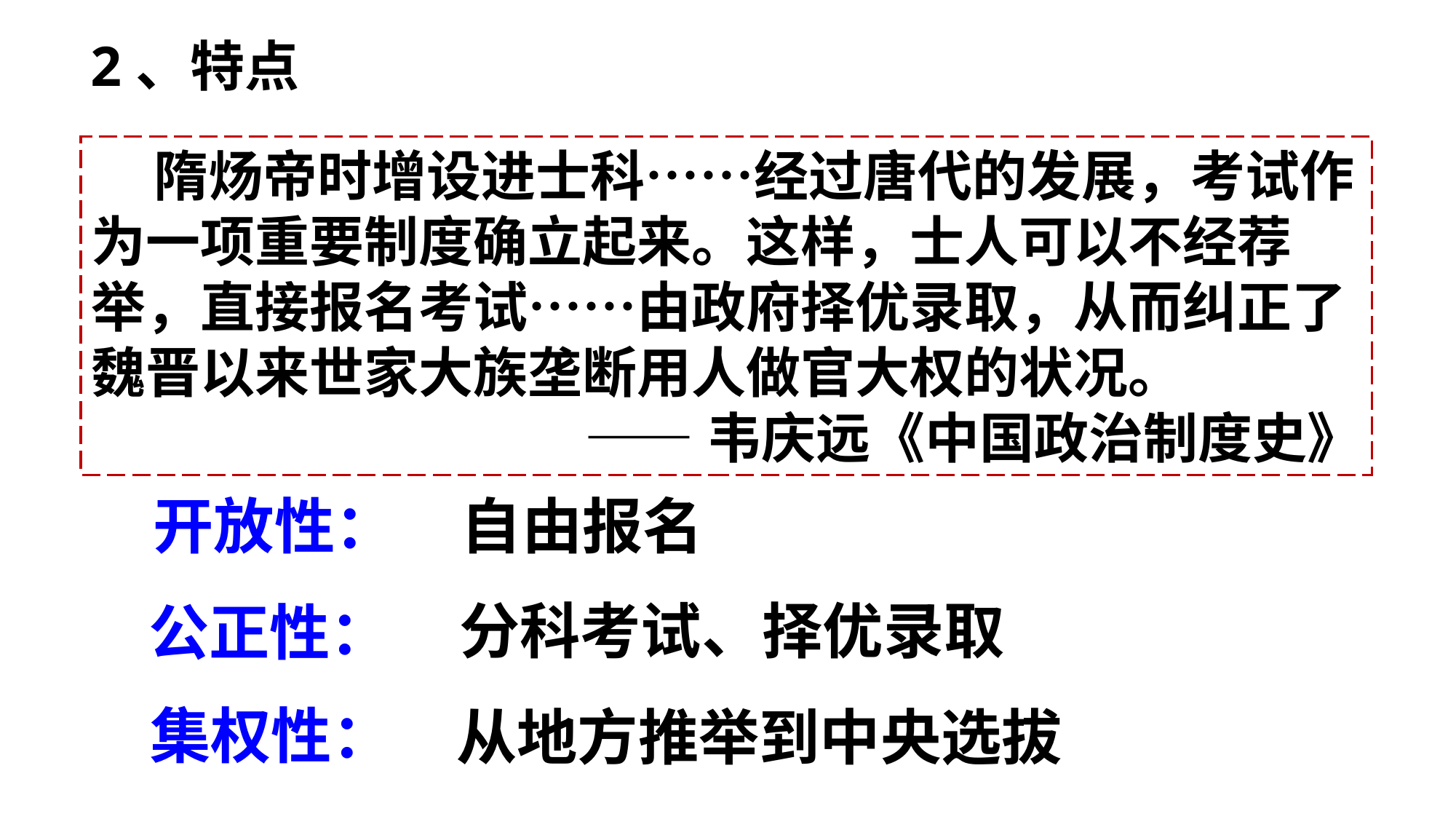

2、特点
    隋炀帝时增设进士科……经过唐代的发展，考试作为一项重要制度确立起来。这样，士人可以不经荐举，直接报名考试……由政府择优录取，从而纠正了魏晋以来世家大族垄断用人做官大权的状况。
——韦庆远《中国政治制度史》
开放性：
自由报名
分科考试、择优录取
公正性：
集权性：
从地方推举到中央选拔